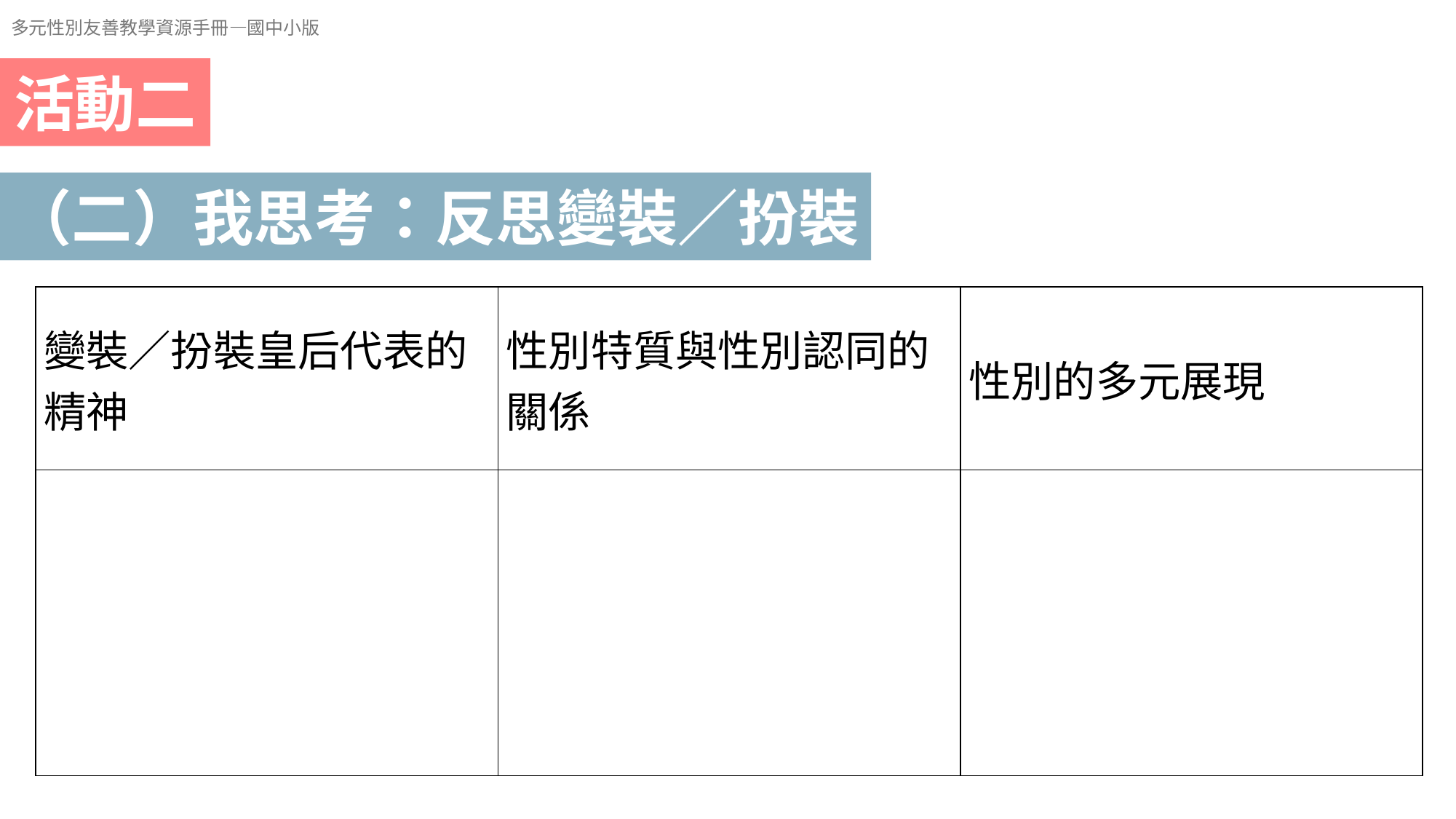

多元性別友善教學資源手冊—國中小版
活動二
（二）我思考：反思變裝／扮裝
| 變裝／扮裝皇后代表的精神 | 性別特質與性別認同的關係 | 性別的多元展現 |
| --- | --- | --- |
|  |  |  |